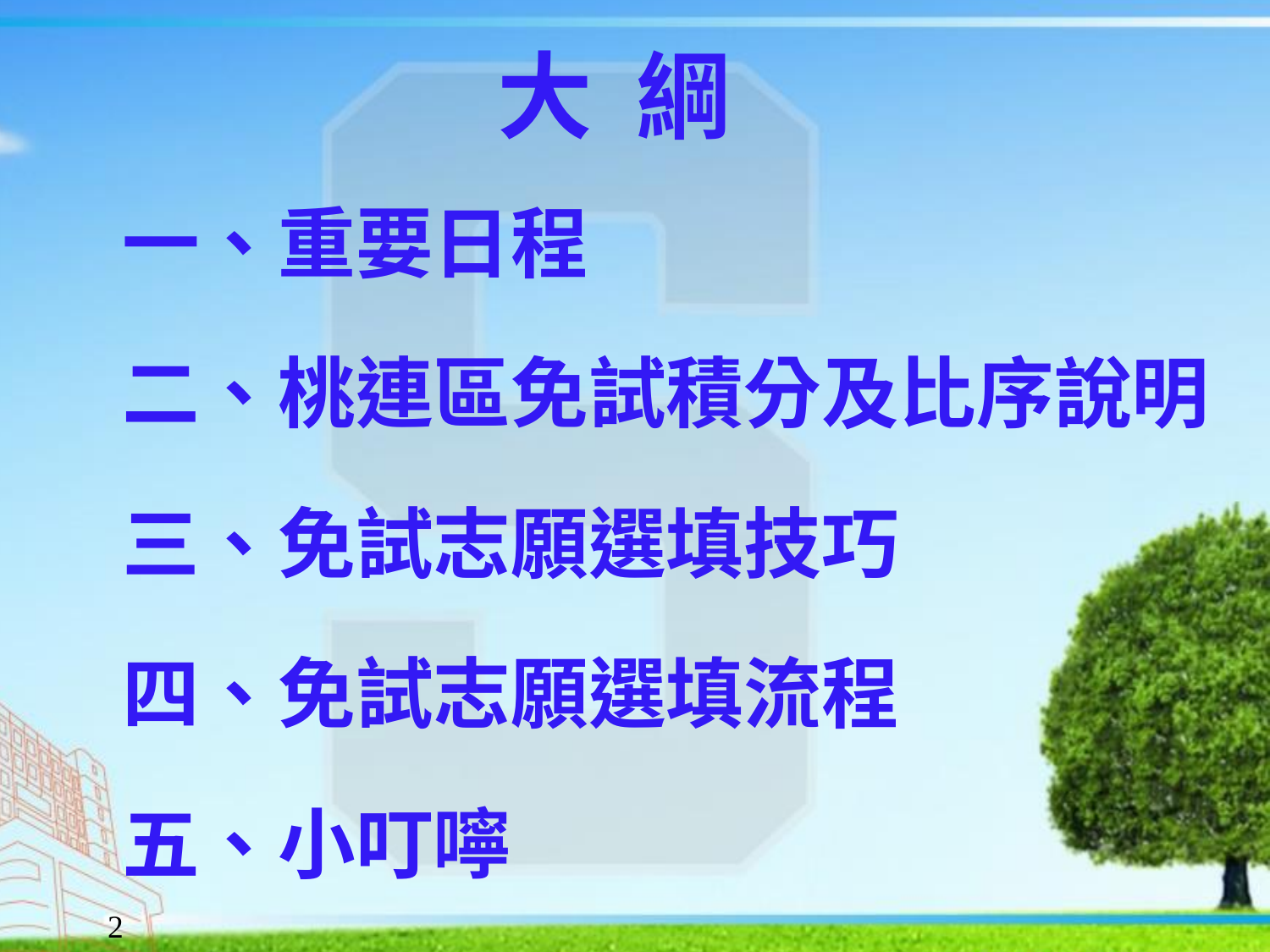

# 大  綱
一、重要日程
二、桃連區免試積分及比序說明
三、免試志願選填技巧
四、免試志願選填流程
五、小叮嚀